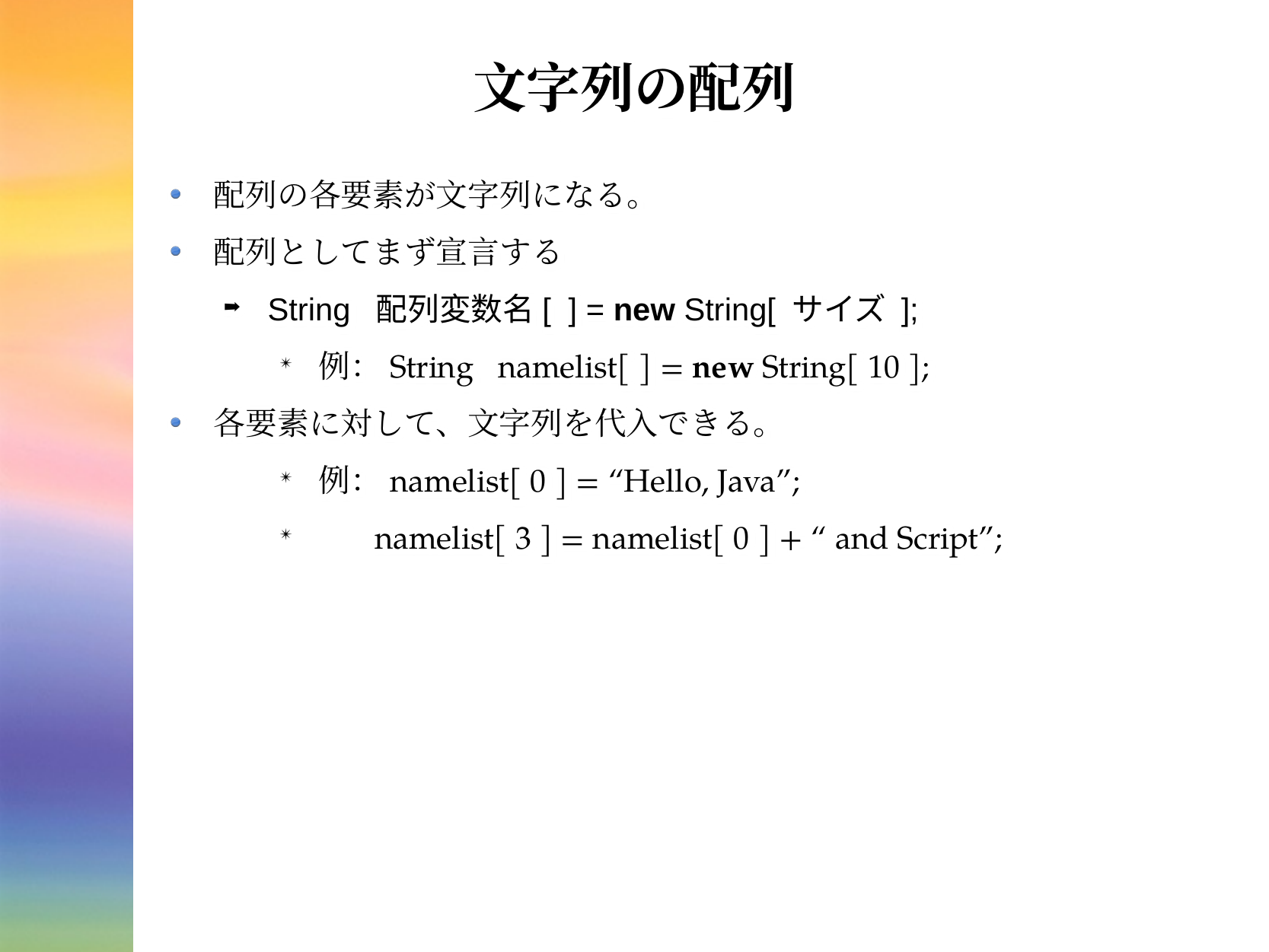

# 文字列の配列
配列の各要素が文字列になる。
配列としてまず宣言する
String  配列変数名[  ] = new String[ サイズ ];
例：String   namelist[ ] = new String[ 10 ];
各要素に対して、文字列を代入できる。
例：namelist[ 0 ] = “Hello, Java”;
       namelist[ 3 ] = namelist[ 0 ] + “ and Script”;